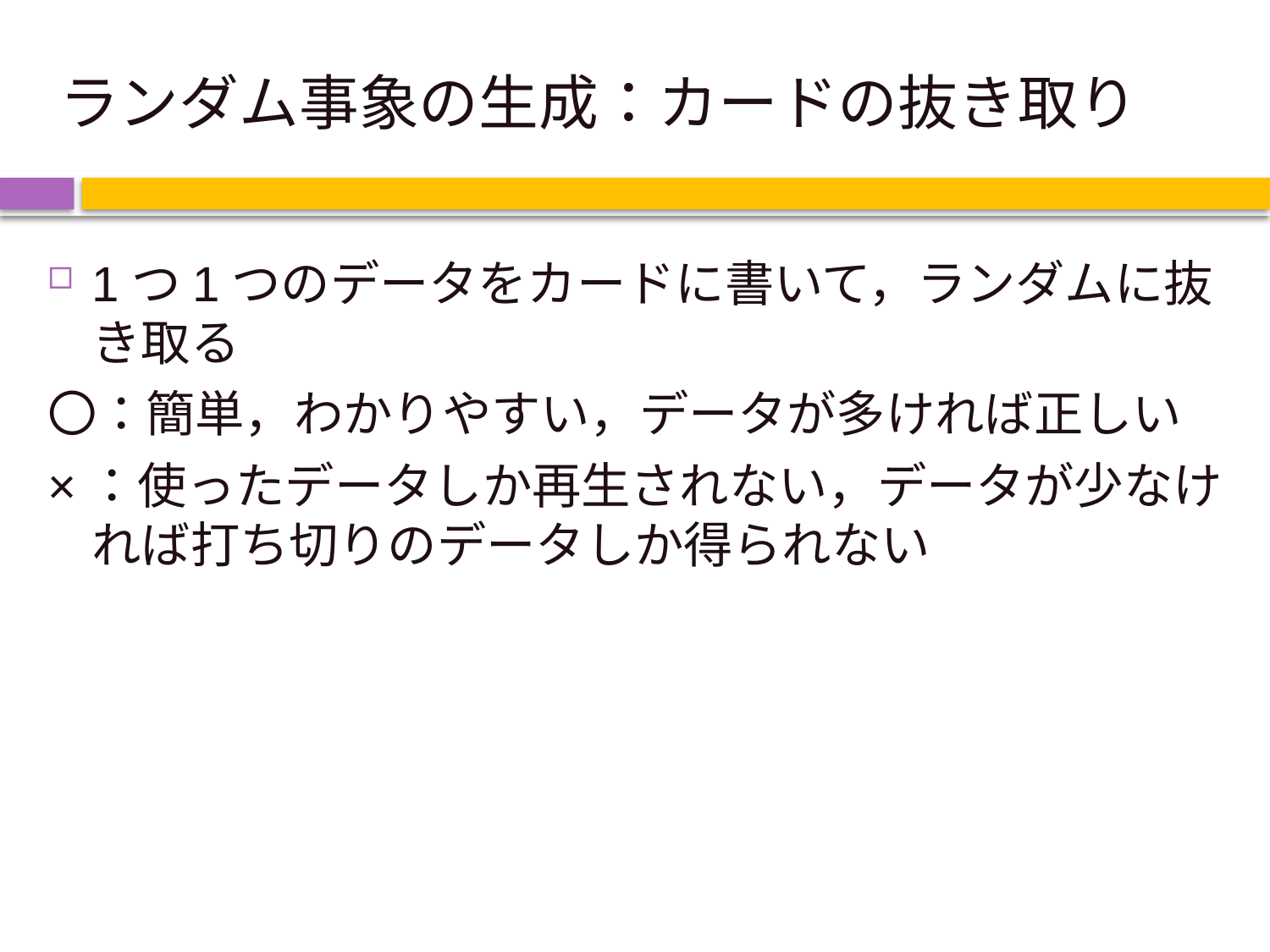

# ランダム事象の生成：カードの抜き取り
1つ1つのデータをカードに書いて，ランダムに抜き取る
〇：簡単，わかりやすい，データが多ければ正しい
×：使ったデータしか再生されない，データが少なければ打ち切りのデータしか得られない